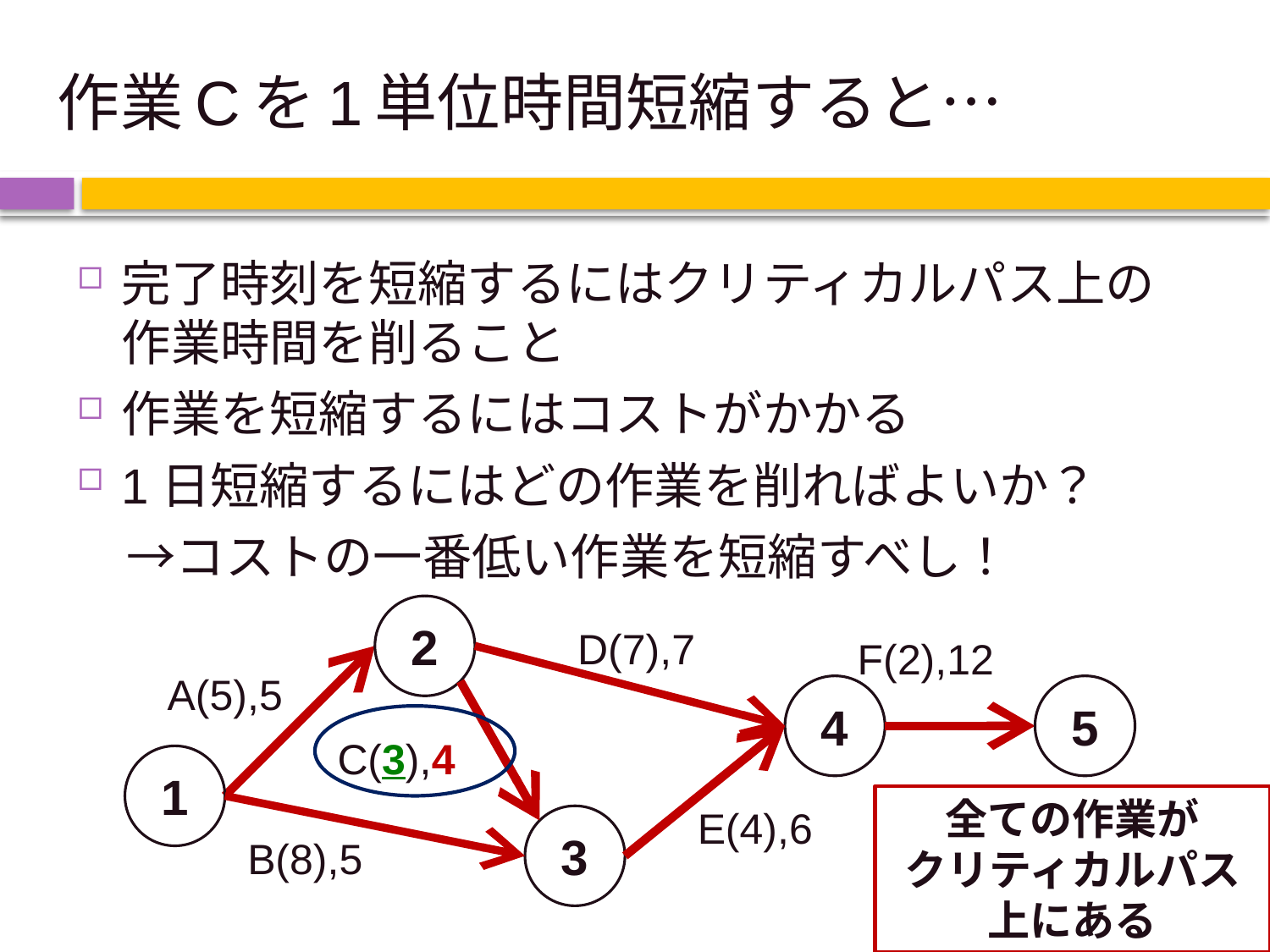

# 作業Cを1単位時間短縮すると…
完了時刻を短縮するにはクリティカルパス上の作業時間を削ること
作業を短縮するにはコストがかかる
1日短縮するにはどの作業を削ればよいか？
　→コストの一番低い作業を短縮すべし！
2
D(7),7
F(2),12
A(5),5
4
5

C(3),4
1
全ての作業が
クリティカルパス上にある
E(4),6
3
B(8),5